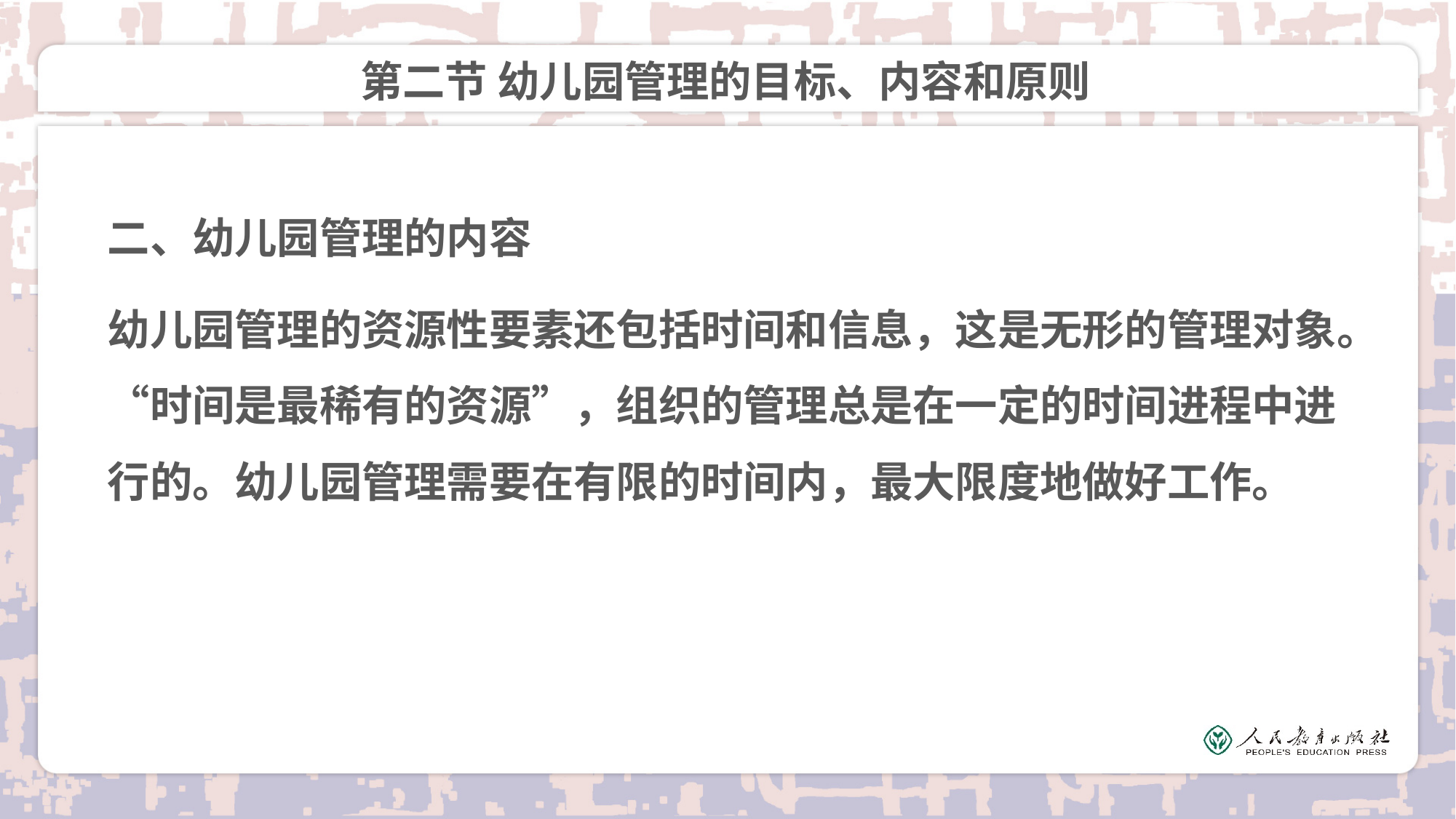

# 第二节 幼儿园管理的目标、内容和原则
二、幼儿园管理的内容
幼儿园管理的资源性要素还包括时间和信息，这是无形的管理对象。“时间是最稀有的资源”，组织的管理总是在一定的时间进程中进行的。幼儿园管理需要在有限的时间内，最大限度地做好工作。